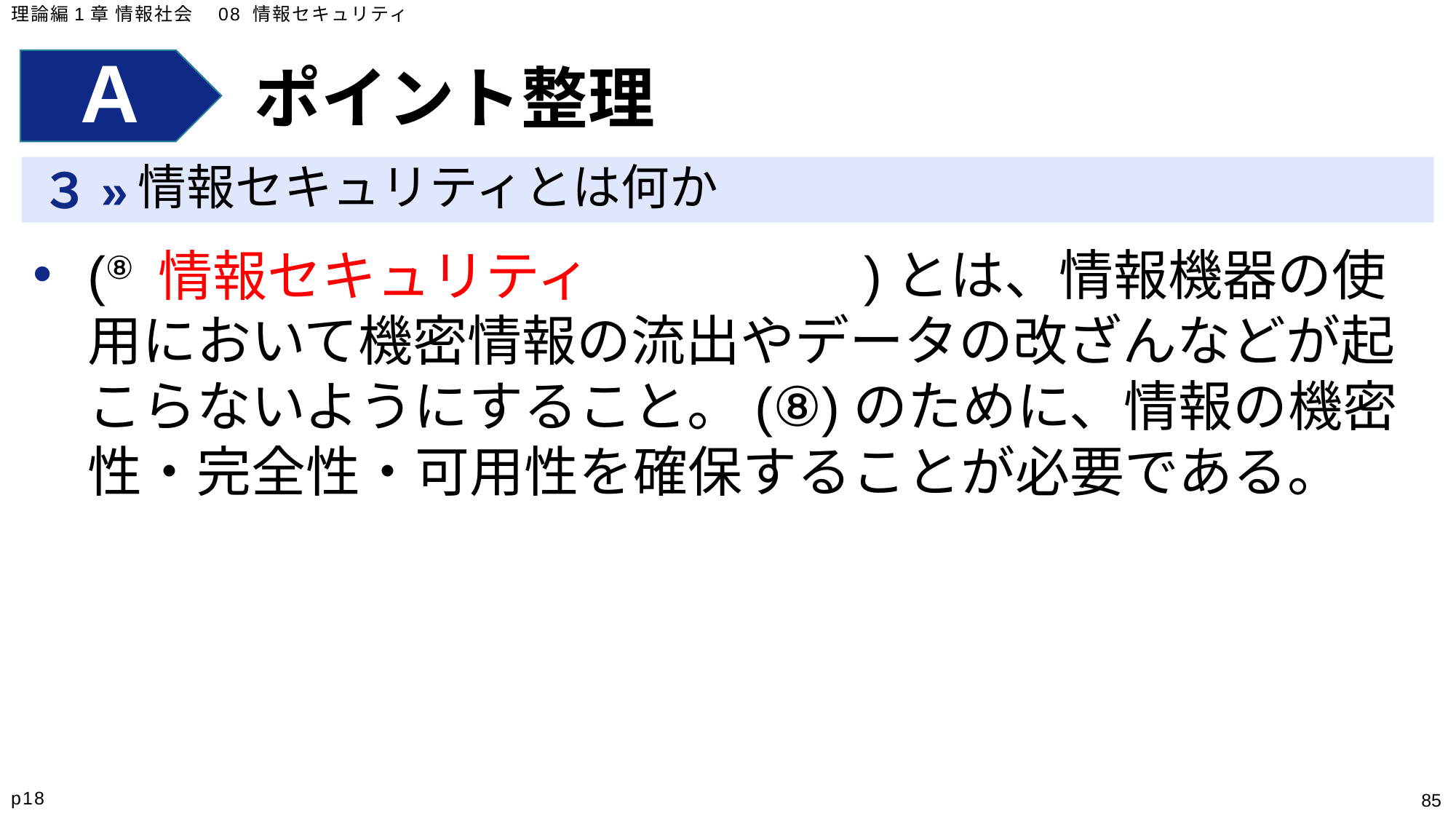

理論編1章 情報社会　08 情報セキュリティ
ポイント整理
情報セキュリティとは何か
(⑧　　　　　　　　　　　　　)とは、情報機器の使用において機密情報の流出やデータの改ざんなどが起こらないようにすること。(⑧)のために、情報の機密性・完全性・可用性を確保することが必要である。
情報セキュリティ
p18
85